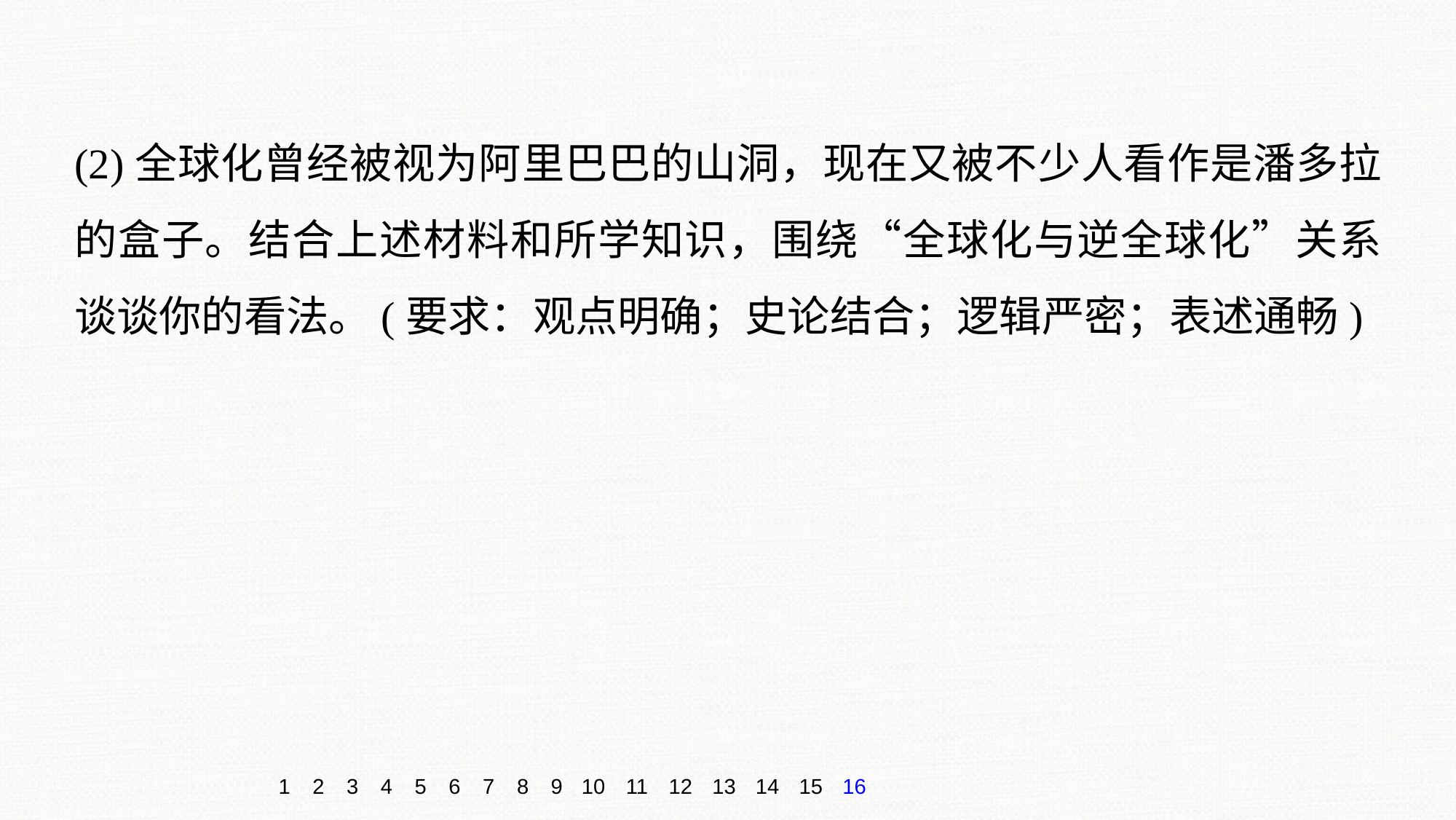

(2)全球化曾经被视为阿里巴巴的山洞，现在又被不少人看作是潘多拉的盒子。结合上述材料和所学知识，围绕“全球化与逆全球化”关系谈谈你的看法。(要求：观点明确；史论结合；逻辑严密；表述通畅)
1
2
3
4
5
6
7
8
9
10
11
12
13
14
15
16